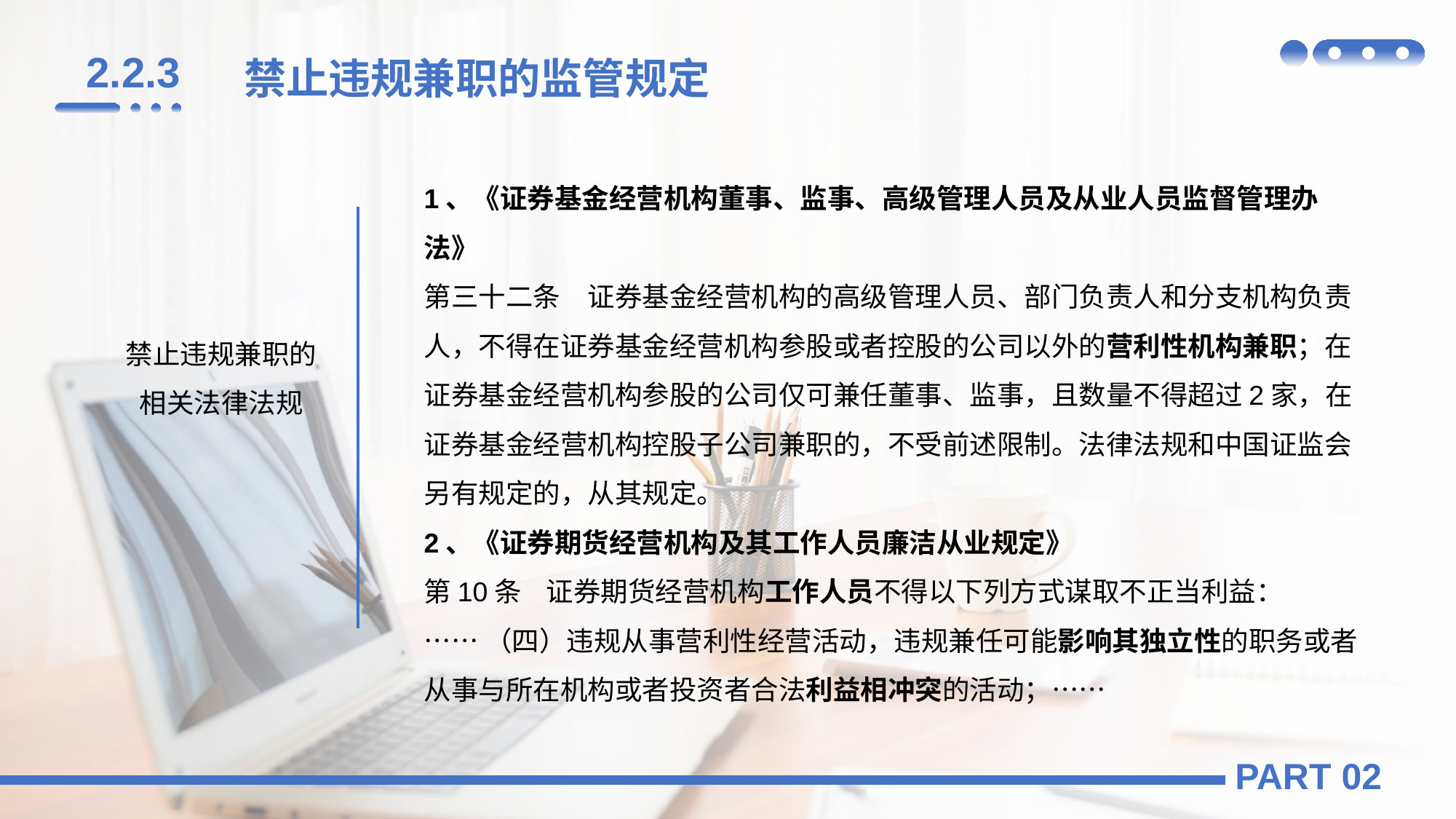

2.2.3

禁止违规兼职的监管规定

1、《证券基金经营机构董事、监事、高级管理人员及从业人员监督管理办法》
第三十二条　证券基金经营机构的高级管理人员、部门负责人和分支机构负责人，不得在证券基金经营机构参股或者控股的公司以外的营利性机构兼职；在证券基金经营机构参股的公司仅可兼任董事、监事，且数量不得超过2家，在证券基金经营机构控股子公司兼职的，不受前述限制。法律法规和中国证监会另有规定的，从其规定。
2、《证券期货经营机构及其工作人员廉洁从业规定》
第10条    证券期货经营机构工作人员不得以下列方式谋取不正当利益：
……（四）违规从事营利性经营活动，违规兼任可能影响其独立性的职务或者从事与所在机构或者投资者合法利益相冲突的活动；……
禁止违规兼职的
相关法律法规

PART 02